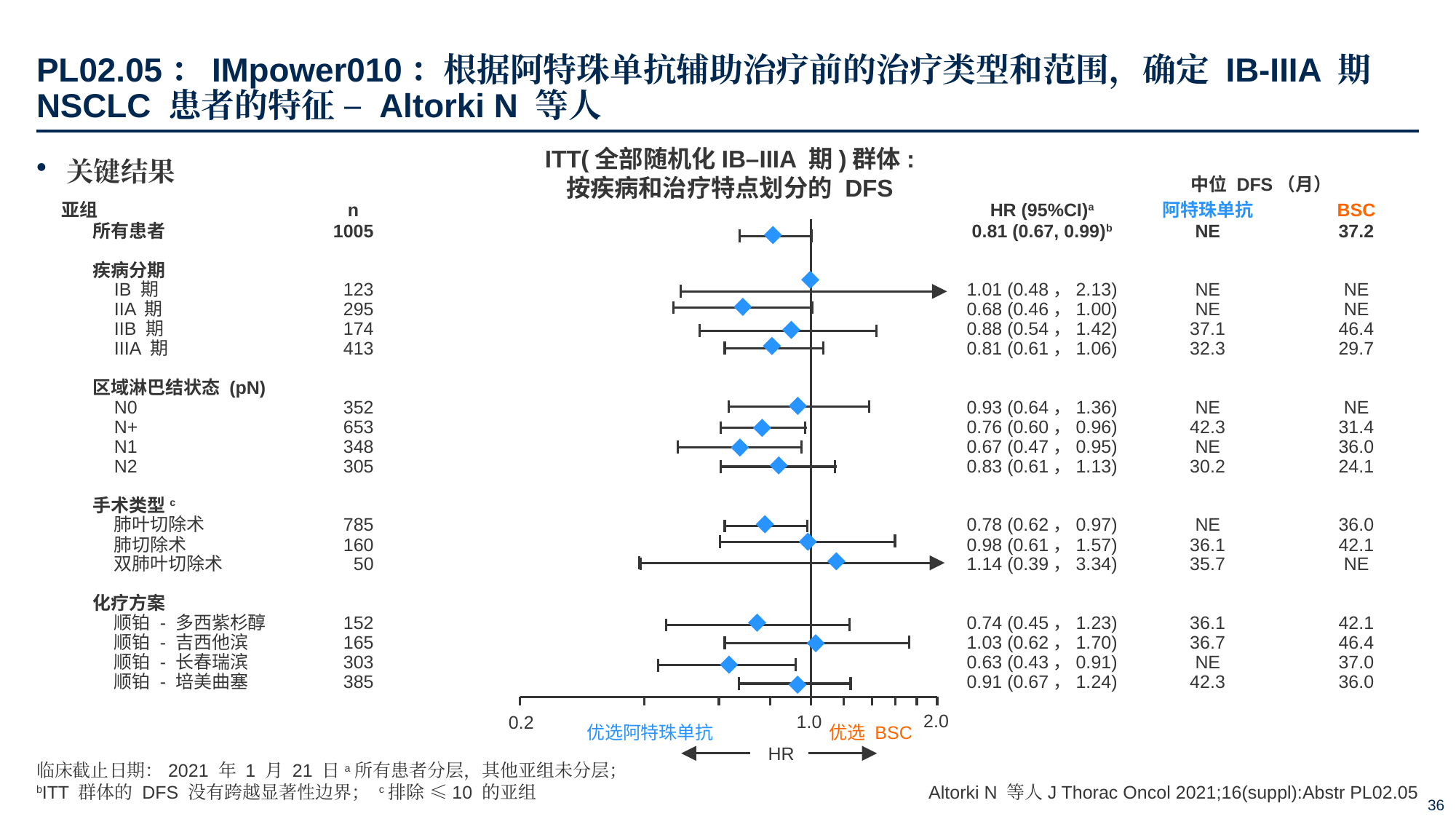

# PL02.05：IMpower010：根据阿特珠单抗辅助治疗前的治疗类型和范围，确定 IB-IIIA 期 NSCLC 患者的特征 – Altorki N 等人
ITT(全部随机化IB–IIIA 期)群体:
按疾病和治疗特点划分的 DFS
关键结果
中位 DFS（月）
亚组
n
HR (95%CI)a
阿特珠单抗
BSC
所有患者

疾病分期
IB 期
IIA 期
IIB 期
IIIA 期

区域淋巴结状态 (pN)
N0
N+
N1
N2

手术类型c
肺叶切除术
肺切除术
双肺叶切除术

化疗方案
顺铂 - 多西紫杉醇
顺铂 - 吉西他滨
顺铂 - 长春瑞滨
顺铂 - 培美曲塞
1005

123
295
174
413

352
653
348
305

785
160
50

152
165
303
385

0.81 (0.67, 0.99)b

1.01 (0.48，2.13)
0.68 (0.46，1.00)
0.88 (0.54，1.42)
0.81 (0.61，1.06)

0.93 (0.64，1.36)
0.76 (0.60，0.96)
0.67 (0.47，0.95)
0.83 (0.61，1.13)

0.78 (0.62，0.97)
0.98 (0.61，1.57)
1.14 (0.39，3.34)

0.74 (0.45，1.23)
1.03 (0.62，1.70)
0.63 (0.43，0.91)
0.91 (0.67，1.24)
NE

NE
NE
37.1
32.3

NE
42.3
NE
30.2

NE
36.1
35.7

36.1
36.7
NE
42.3
37.2

NE
NE
46.4
29.7

NE
31.4
36.0
24.1

36.0
42.1
NE

42.1
46.4
37.0
36.0

2.0
1.0
0.2
优选阿特珠单抗
优选 BSC
HR
临床截止日期：2021 年 1 月 21 日a所有患者分层，其他亚组未分层；
bITT 群体的 DFS 没有跨越显著性边界； c排除 ≤10 的亚组
Altorki N 等人J Thorac Oncol 2021;16(suppl):Abstr PL02.05